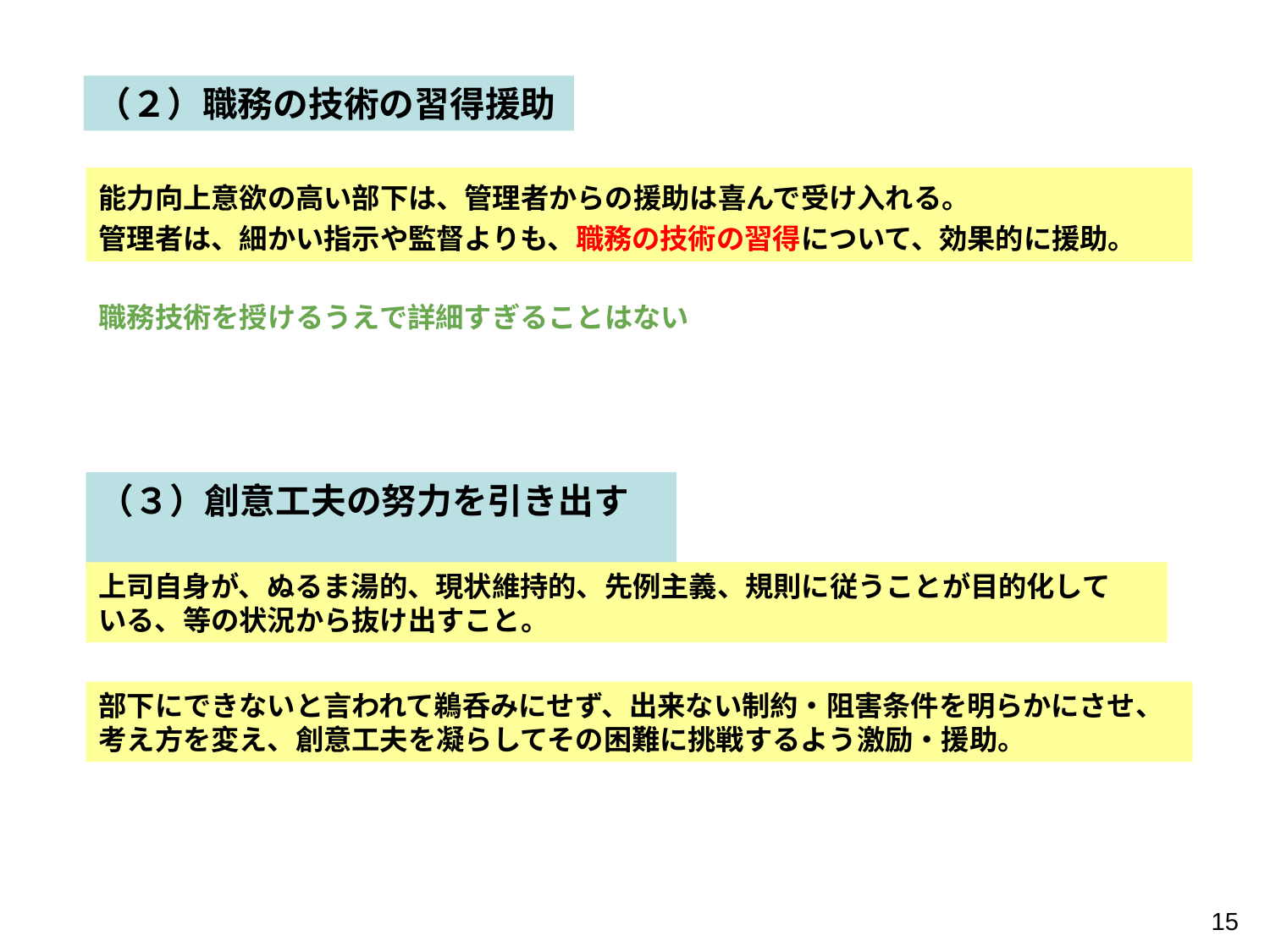

（２）職務の技術の習得援助
能力向上意欲の高い部下は、管理者からの援助は喜んで受け入れる。
管理者は、細かい指示や監督よりも、職務の技術の習得について、効果的に援助。
職務技術を授けるうえで詳細すぎることはない
（３）創意工夫の努力を引き出す
上司自身が、ぬるま湯的、現状維持的、先例主義、規則に従うことが目的化して
いる、等の状況から抜け出すこと。
部下にできないと言われて鵜呑みにせず、出来ない制約・阻害条件を明らかにさせ、考え方を変え、創意工夫を凝らしてその困難に挑戦するよう激励・援助。
15